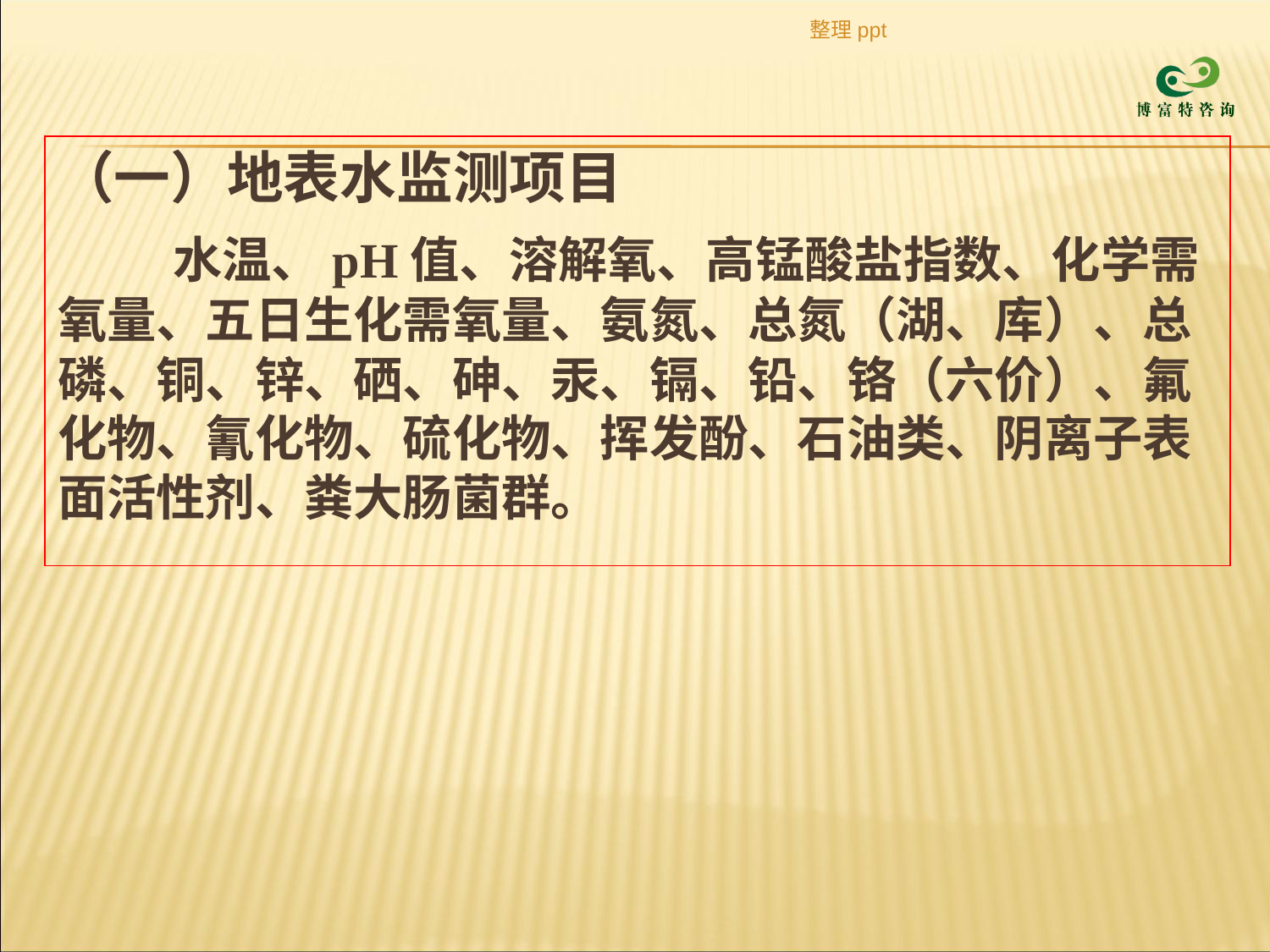

整理ppt
（一）地表水监测项目
        水温、pH值、溶解氧、高锰酸盐指数、化学需氧量、五日生化需氧量、氨氮、总氮（湖、库）、总磷、铜、锌、硒、砷、汞、镉、铅、铬（六价）、氟化物、氰化物、硫化物、挥发酚、石油类、阴离子表面活性剂、粪大肠菌群。
7